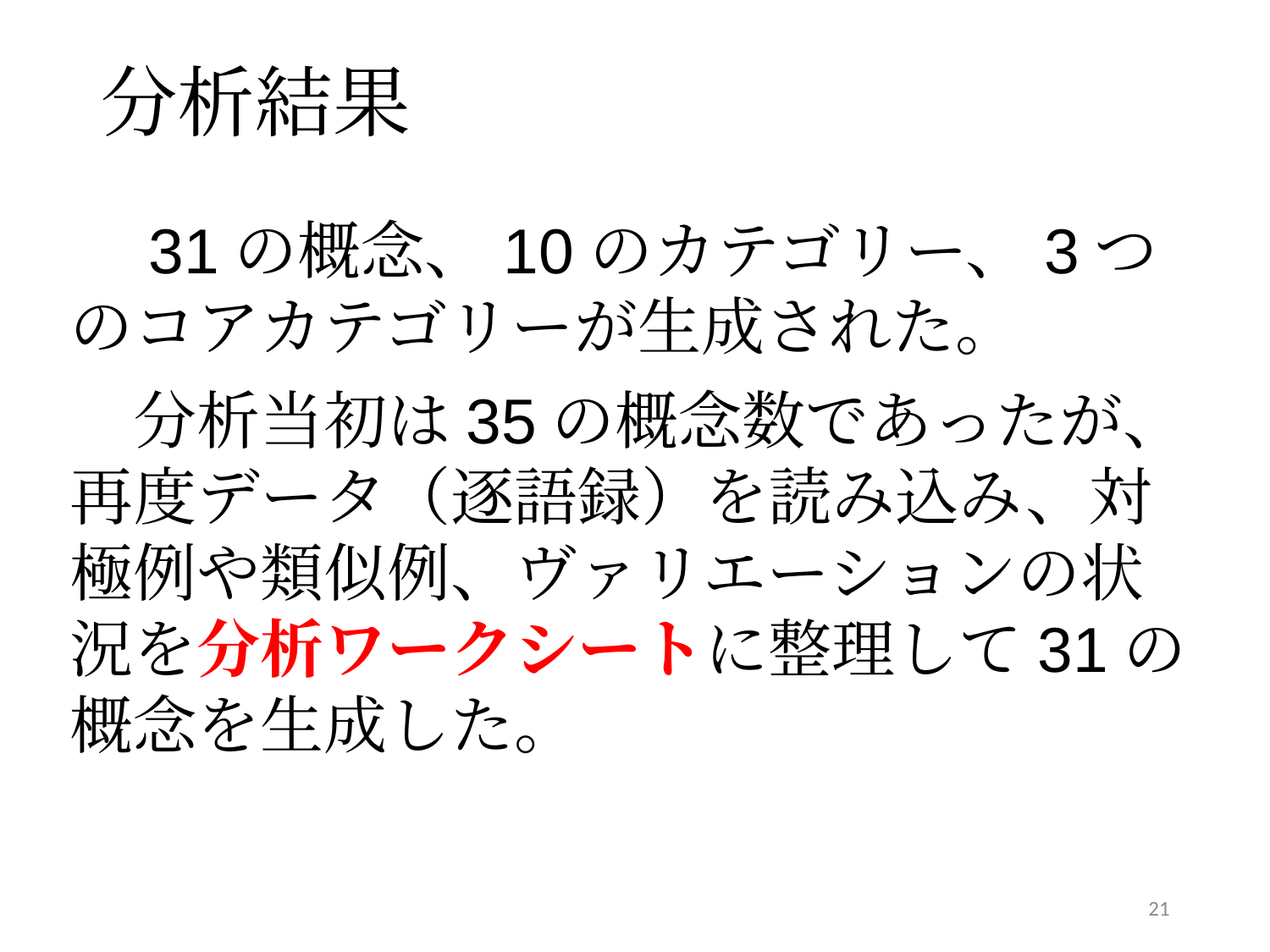

# 分析結果
　31の概念、10のカテゴリー、3つのコアカテゴリーが生成された。
　分析当初は35の概念数であったが、再度データ（逐語録）を読み込み、対極例や類似例、ヴァリエーションの状況を分析ワークシートに整理して31の概念を生成した。

21